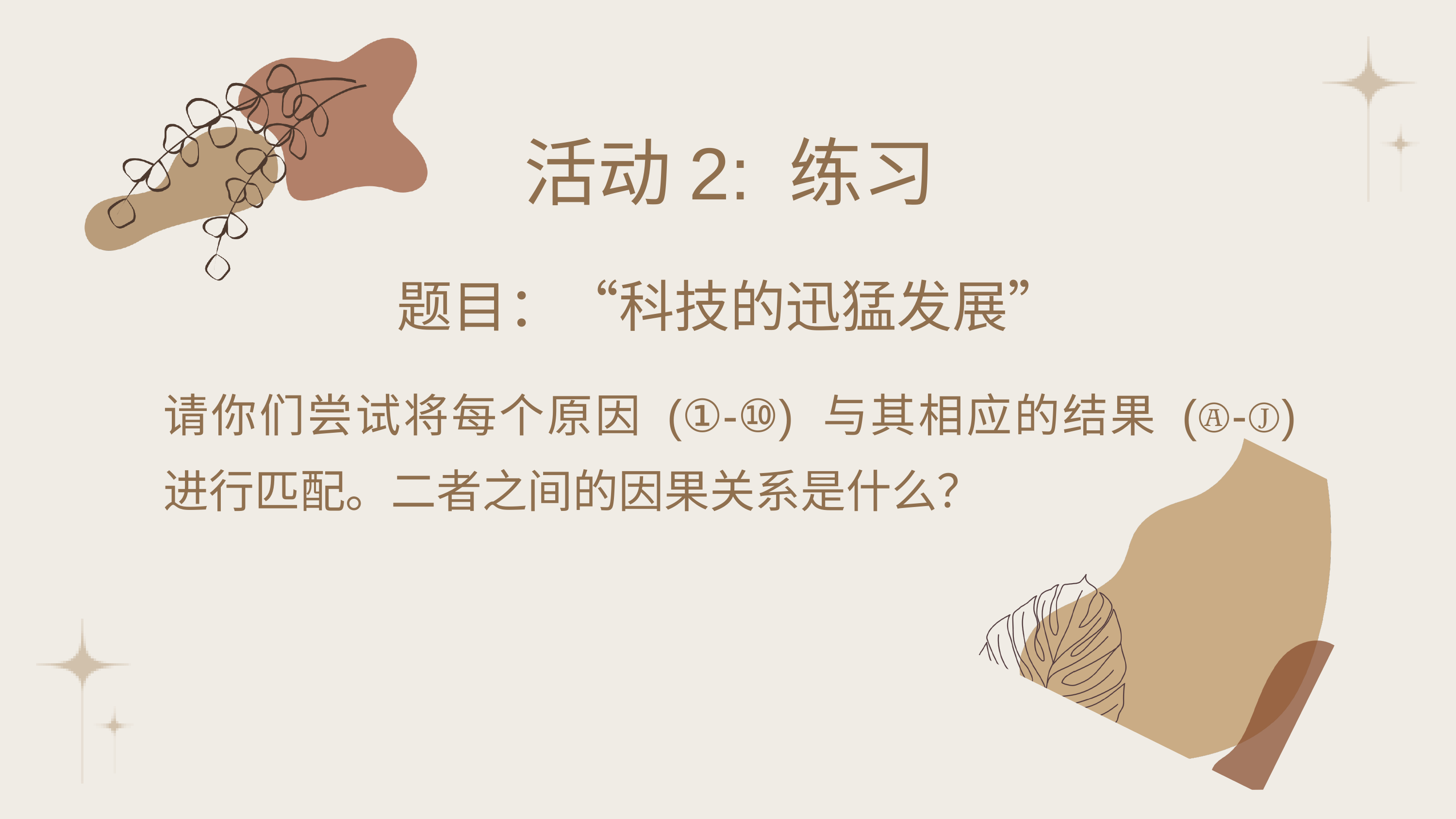

活动2: 练习
题目：“科技的迅猛发展”
请你们尝试将每个原因 (①-⑩) 与其相应的结果 (Ⓐ-Ⓙ) 进行匹配。二者之间的因果关系是什么？